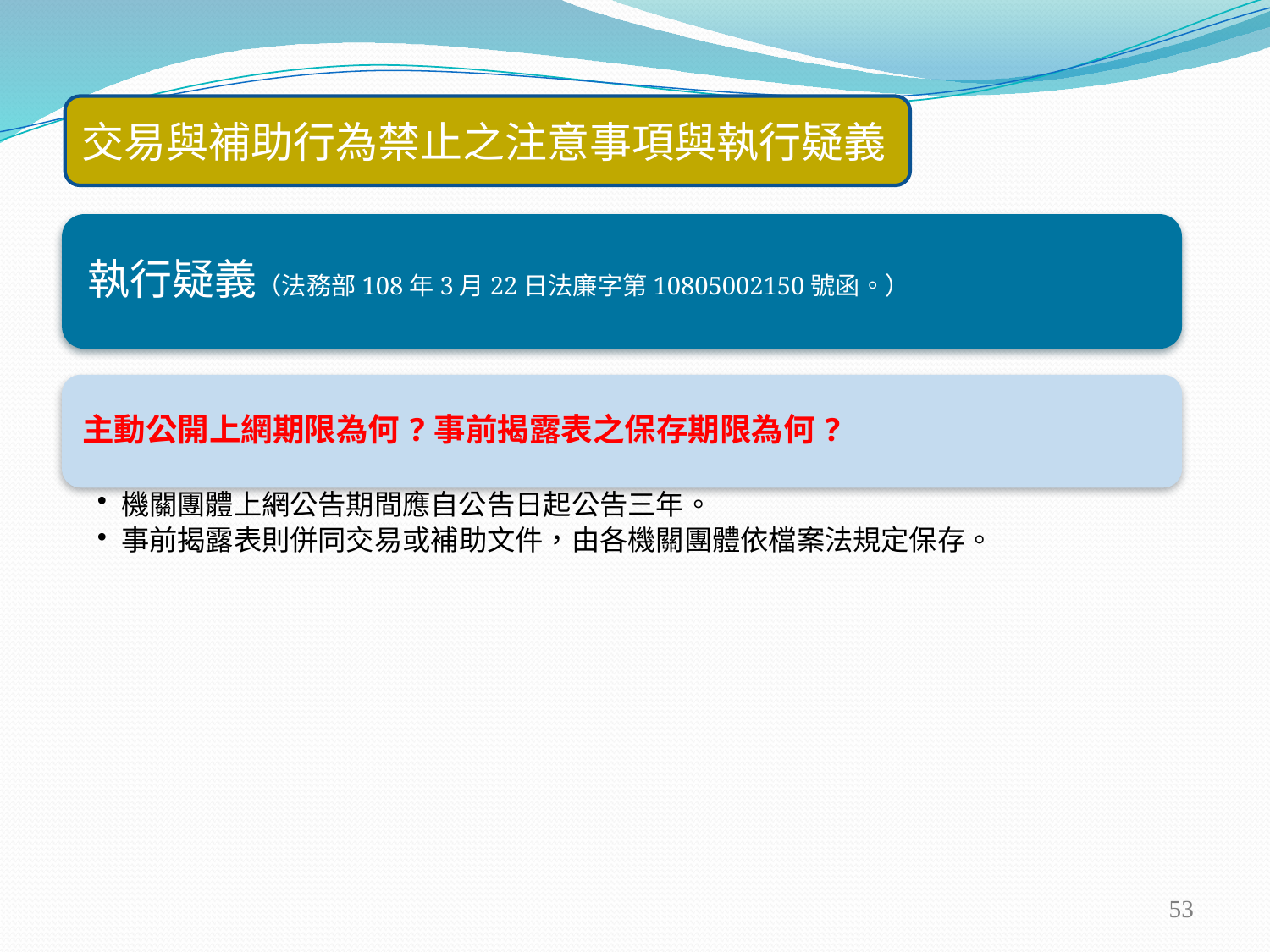

交易與補助行為禁止之注意事項與執行疑義
執行疑義（法務部108年3月22日法廉字第10805002150號函。）
主動公開上網期限為何?事前揭露表之保存期限為何?
機關團體上網公告期間應自公告日起公告三年。
事前揭露表則併同交易或補助文件，由各機關團體依檔案法規定保存。
53